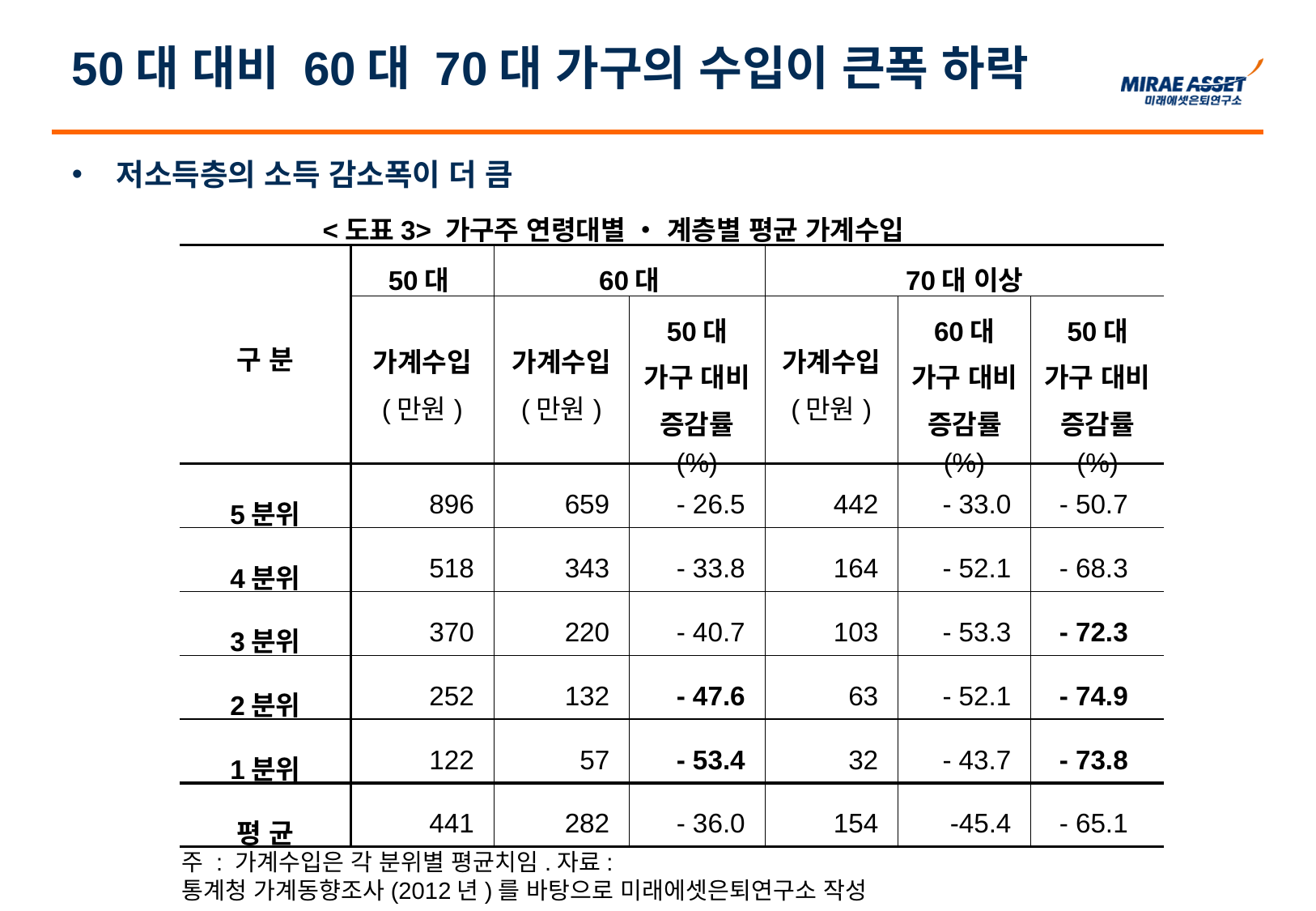

50대 대비 60대 70대 가구의 수입이 큰폭 하락
 저소득층의 소득 감소폭이 더 큼
<도표3> 가구주 연령대별 ‧ 계층별 평균 가계수입
| 구 분 | 50대 | 60대 |  | 70대 이상 |  |  |
| --- | --- | --- | --- | --- | --- | --- |
|  | 가계수입 (만원) | 가계수입 (만원) | 50대 가구 대비 증감률 (%) | 가계수입 (만원) | 60대 가구 대비 증감률 (%) | 50대 가구 대비 증감률 (%) |
| 5분위 | 896 | 659 | - 26.5 | 442 | - 33.0 | - 50.7 |
| 4분위 | 518 | 343 | - 33.8 | 164 | - 52.1 | - 68.3 |
| 3분위 | 370 | 220 | - 40.7 | 103 | - 53.3 | - 72.3 |
| 2분위 | 252 | 132 | - 47.6 | 63 | - 52.1 | - 74.9 |
| 1분위 | 122 | 57 | - 53.4 | 32 | - 43.7 | - 73.8 |
| 평 균 | 441 | 282 | - 36.0 | 154 | -45.4 | - 65.1 |
주 : 가계수입은 각 분위별 평균치임.자료:
통계청 가계동향조사(2012년)를 바탕으로 미래에셋은퇴연구소 작성